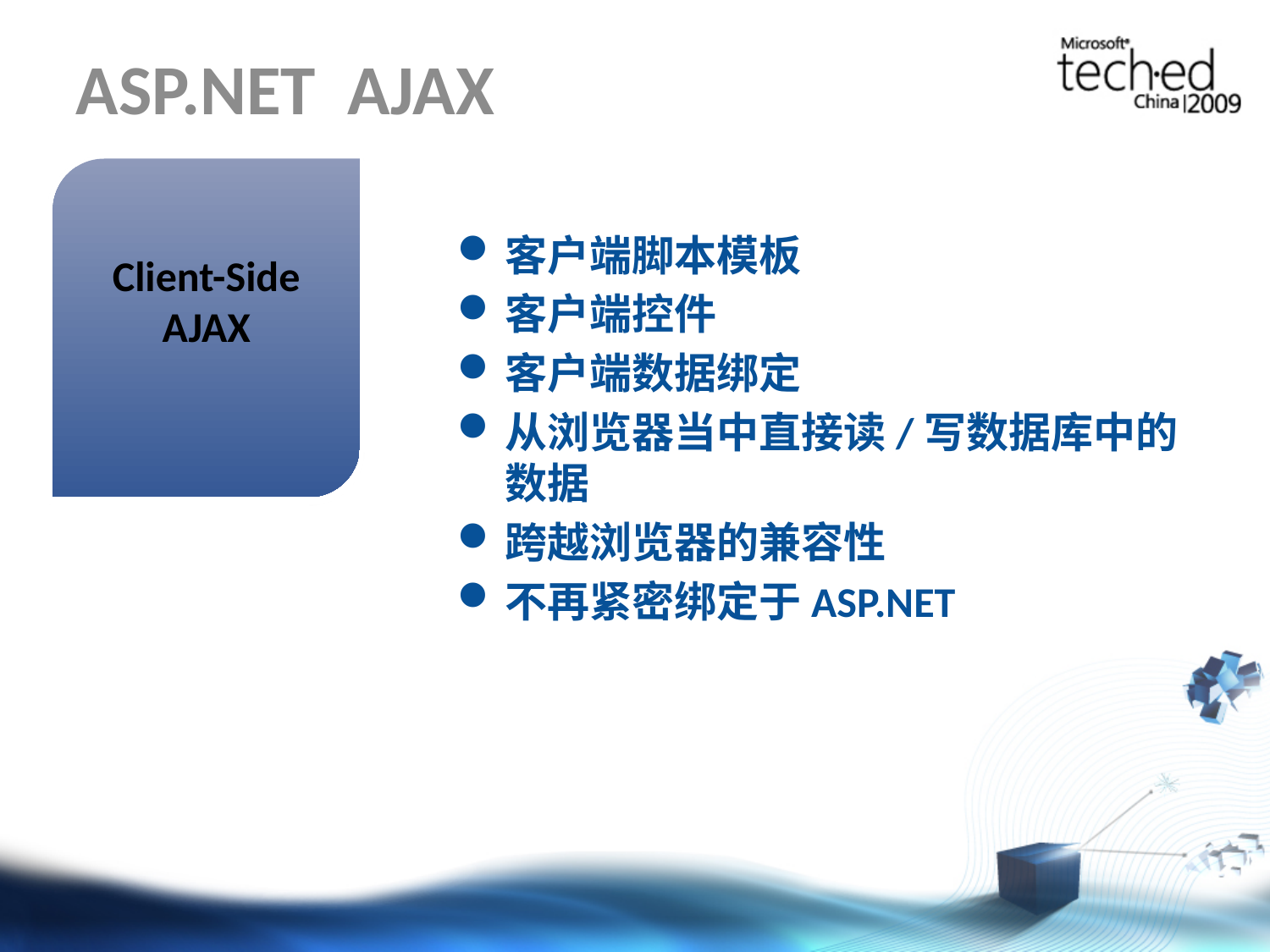

# ASP.NET  AJAX

客户端脚本模板
客户端控件
客户端数据绑定
从浏览器当中直接读/写数据库中的数据
跨越浏览器的兼容性
不再紧密绑定于ASP.NET

Client-Side
AJAX